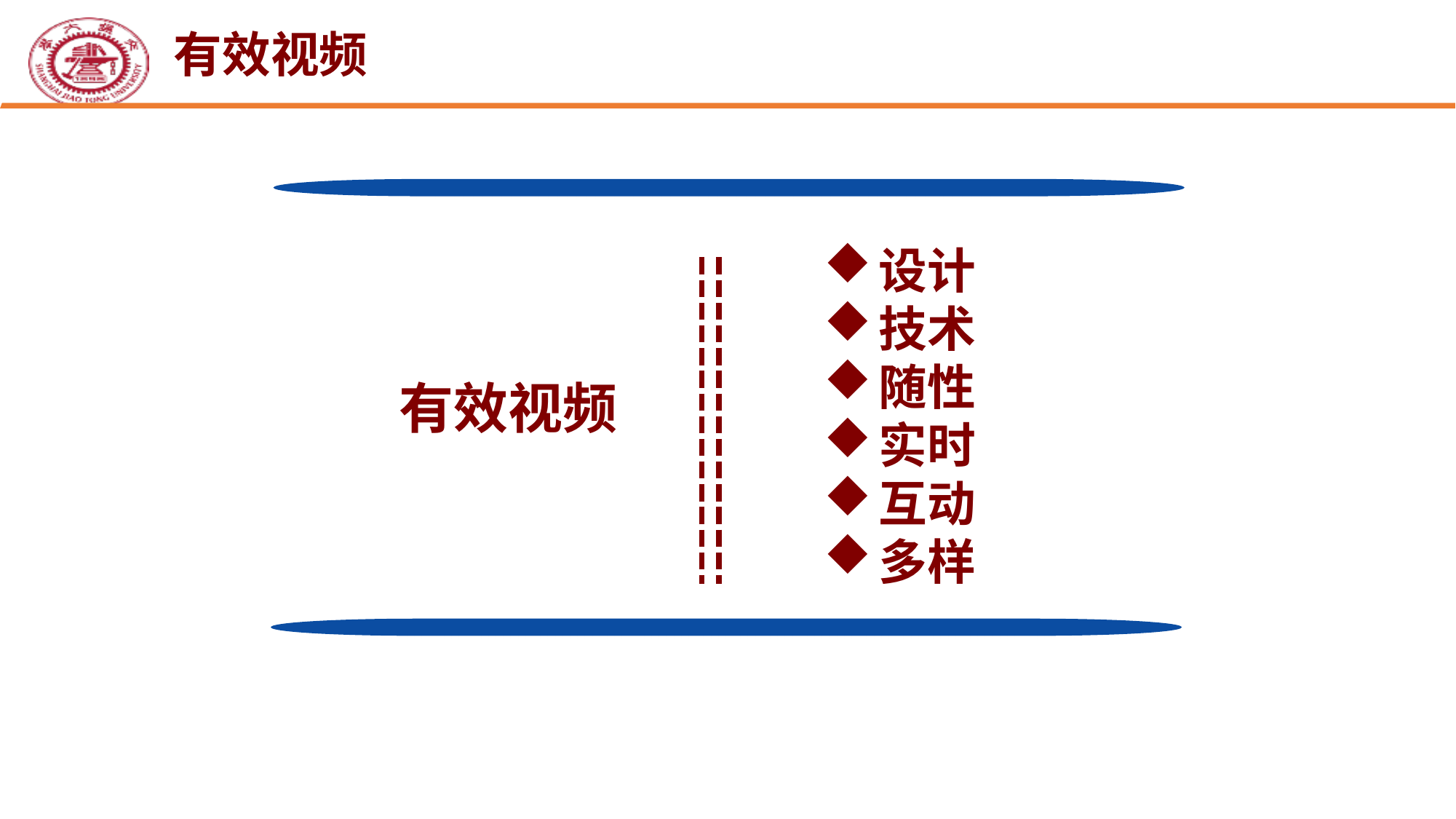

有效视频

设计
技术
随性
实时
互动
多样
有效视频